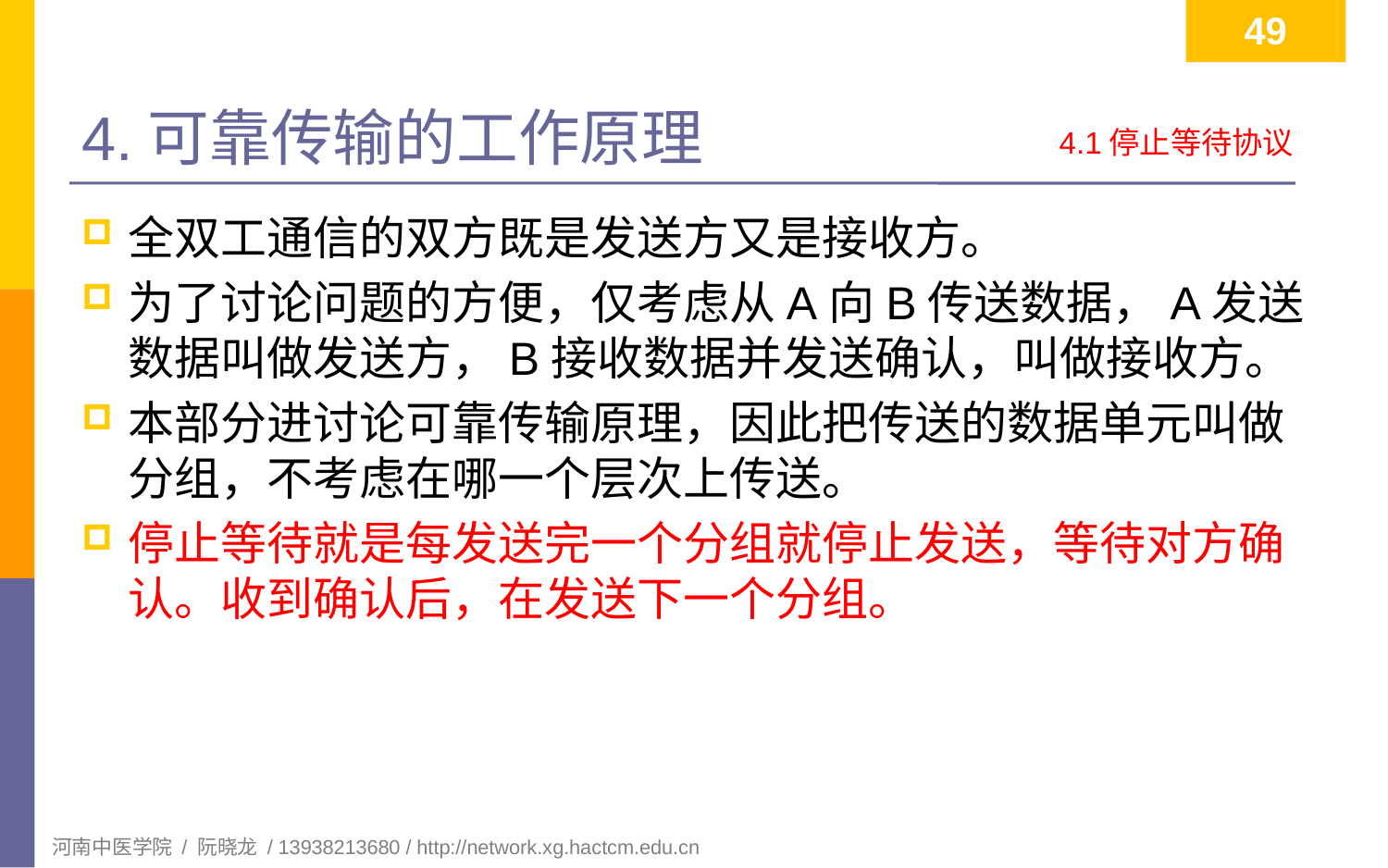

49
# 4.可靠传输的工作原理
4.1停止等待协议
全双工通信的双方既是发送方又是接收方。
为了讨论问题的方便，仅考虑从A向B传送数据，A发送数据叫做发送方，B接收数据并发送确认，叫做接收方。
本部分进讨论可靠传输原理，因此把传送的数据单元叫做分组，不考虑在哪一个层次上传送。
停止等待就是每发送完一个分组就停止发送，等待对方确认。收到确认后，在发送下一个分组。